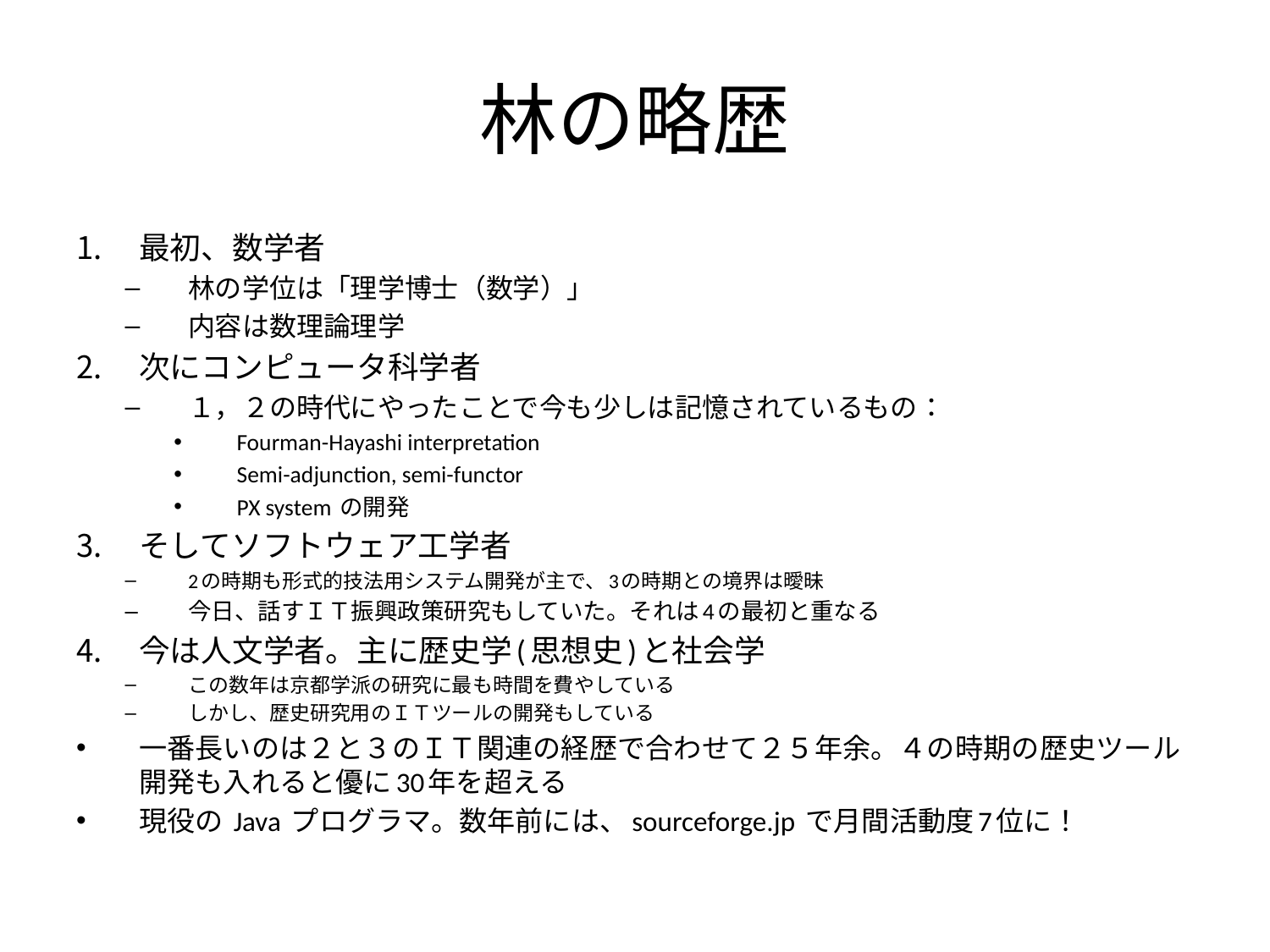

# 林の略歴
最初、数学者
林の学位は「理学博士（数学）」
内容は数理論理学
次にコンピュータ科学者
１，２の時代にやったことで今も少しは記憶されているもの：
Fourman-Hayashi interpretation
Semi-adjunction, semi-functor
PX system の開発
そしてソフトウェア工学者
2の時期も形式的技法用システム開発が主で、3の時期との境界は曖昧
今日、話すＩＴ振興政策研究もしていた。それは4の最初と重なる
今は人文学者。主に歴史学(思想史)と社会学
この数年は京都学派の研究に最も時間を費やしている
しかし、歴史研究用のＩＴツールの開発もしている
一番長いのは２と３のＩＴ関連の経歴で合わせて２５年余。４の時期の歴史ツール開発も入れると優に30年を超える
現役の Java プログラマ。数年前には、sourceforge.jp で月間活動度7位に！